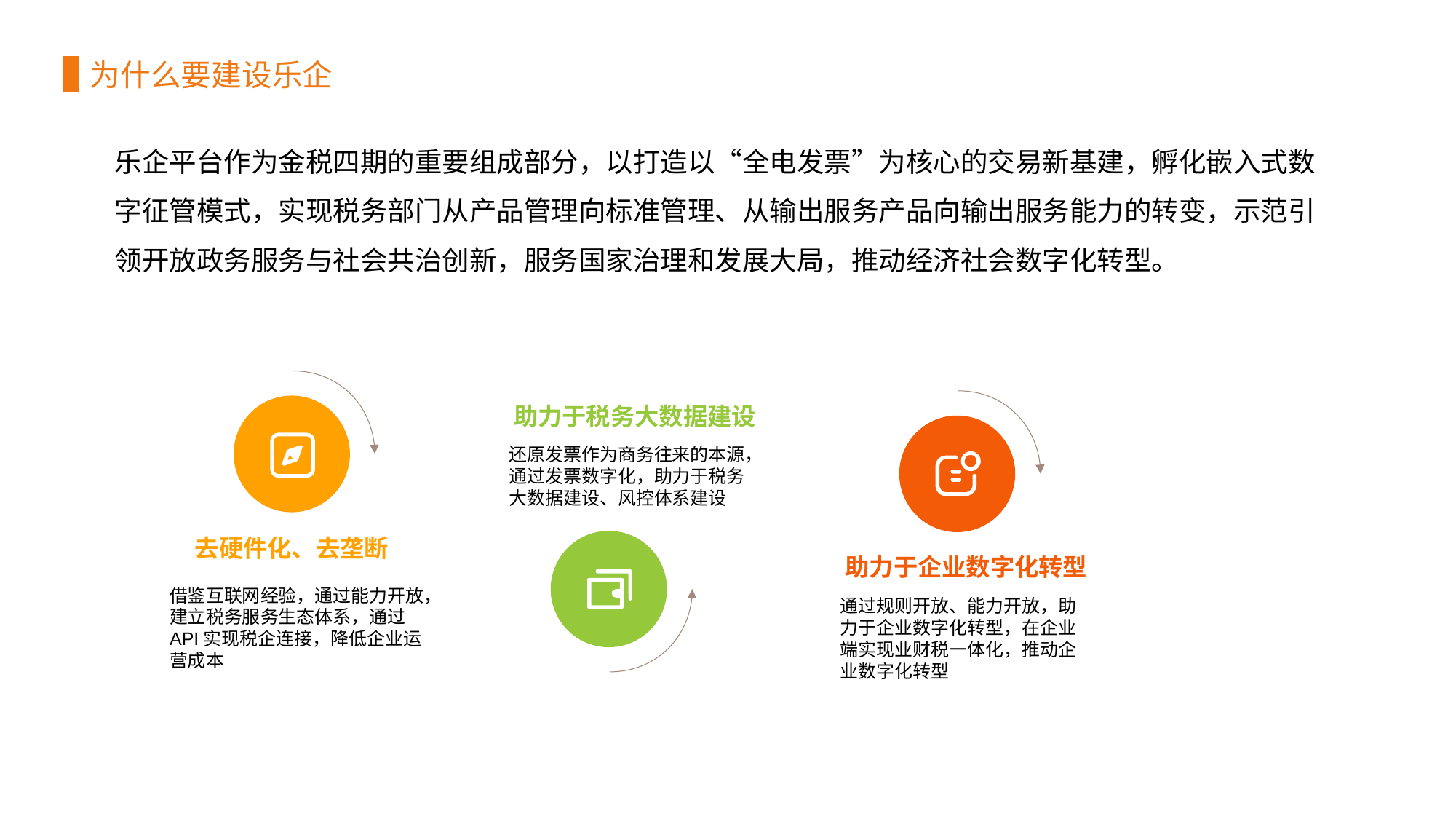

为什么要建设乐企

乐企平台作为金税四期的重要组成部分，以打造以“全电发票”为核心的交易新基建，孵化嵌入式数字征管模式，实现税务部门从产品管理向标准管理、从输出服务产品向输出服务能力的转变，示范引领开放政务服务与社会共治创新，服务国家治理和发展大局，推动经济社会数字化转型。

助力于税务大数据建设

还原发票作为商务往来的本源，通过发票数字化，助力于税务大数据建设、风控体系建设

去硬件化、去垄断
助力于企业数字化转型

借鉴互联网经验，通过能力开放，建立税务服务生态体系，通过API实现税企连接，降低企业运营成本

通过规则开放、能力开放，助力于企业数字化转型，在企业端实现业财税一体化，推动企业数字化转型